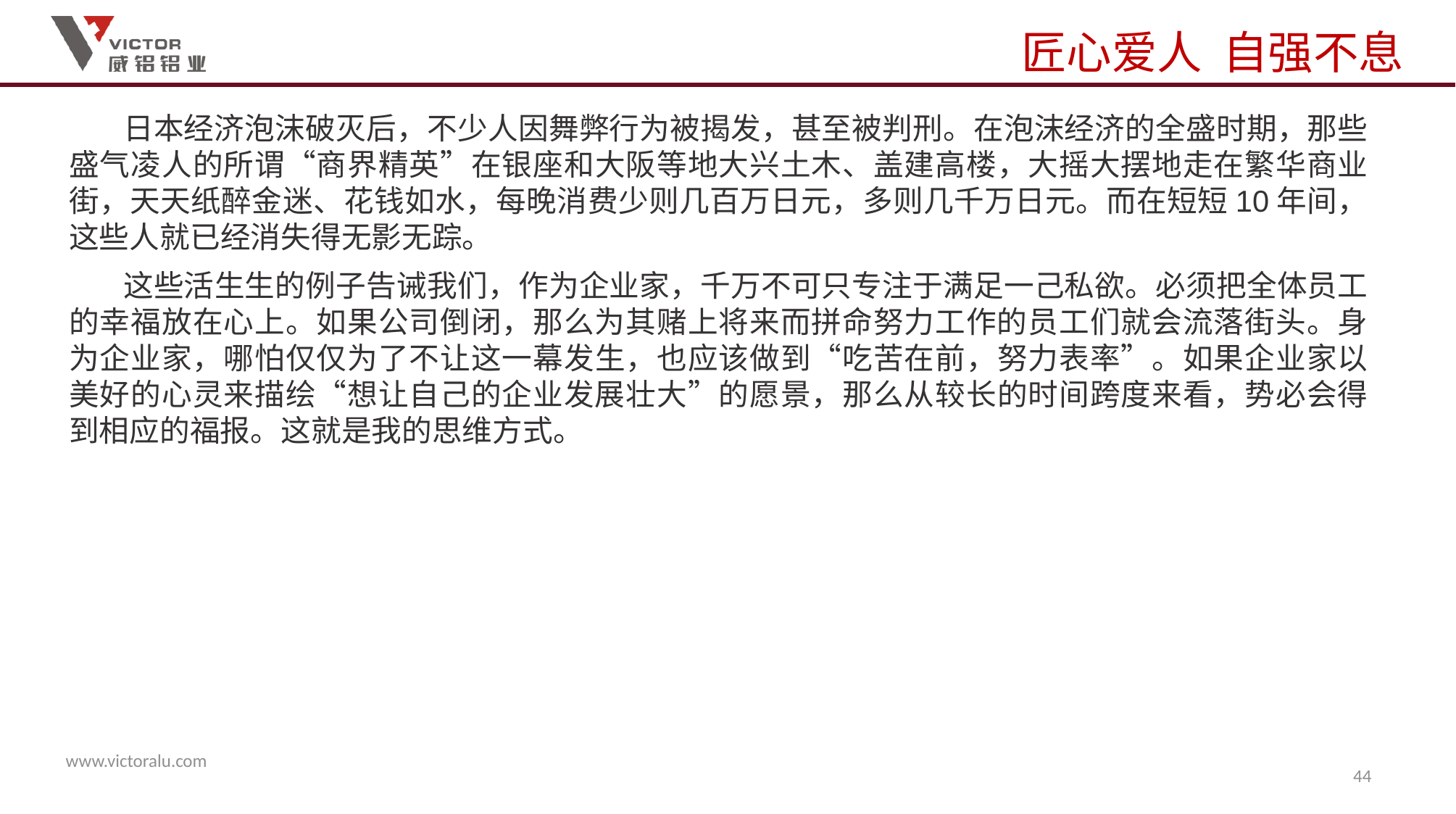

日本经济泡沫破灭后，不少人因舞弊行为被揭发，甚至被判刑。在泡沫经济的全盛时期，那些盛气凌人的所谓“商界精英”在银座和大阪等地大兴土木、盖建高楼，大摇大摆地走在繁华商业街，天天纸醉金迷、花钱如水，每晚消费少则几百万日元，多则几千万日元。而在短短10年间，这些人就已经消失得无影无踪。
这些活生生的例子告诫我们，作为企业家，千万不可只专注于满足一己私欲。必须把全体员工的幸福放在心上。如果公司倒闭，那么为其赌上将来而拼命努力工作的员工们就会流落街头。身为企业家，哪怕仅仅为了不让这一幕发生，也应该做到“吃苦在前，努力表率”。如果企业家以美好的心灵来描绘“想让自己的企业发展壮大”的愿景，那么从较长的时间跨度来看，势必会得到相应的福报。这就是我的思维方式。
44